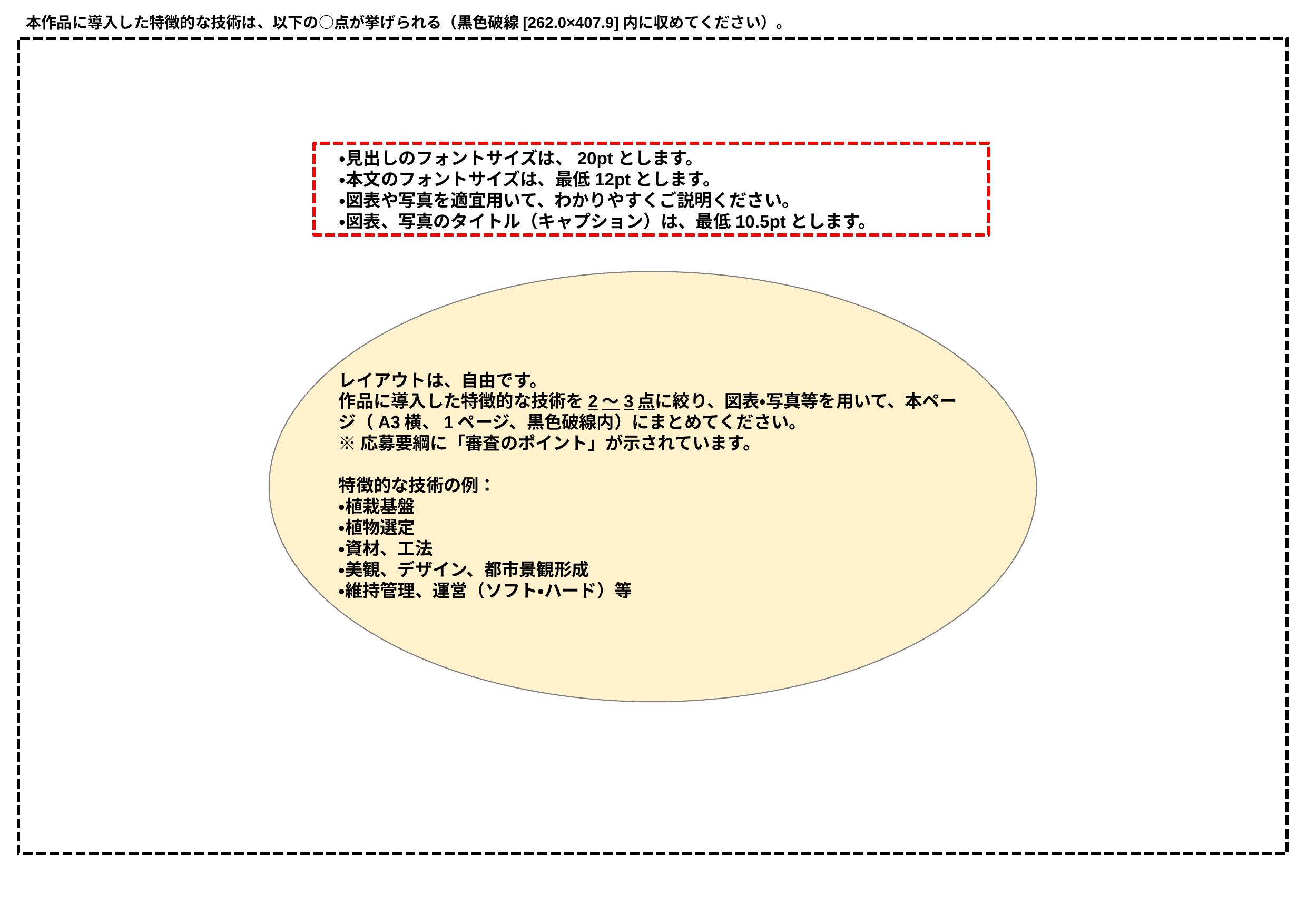

本作品に導入した特徴的な技術は、以下の○点が挙げられる（黒色破線[262.0×407.9]内に収めてください）。

　・見出しのフォントサイズは、20ptとします。
　・本文のフォントサイズは、最低12ptとします。
　・図表や写真を適宜用いて、わかりやすくご説明ください。
　・図表、写真のタイトル（キャプション）は、最低10.5ptとします。

レイアウトは、自由です。
作品に導入した特徴的な技術を2～3点に絞り、図表・写真等を用いて、本ページ（A3横、1ページ、黒色破線内）にまとめてください。
※応募要綱に「審査のポイント」が示されています。

特徴的な技術の例：
・植栽基盤
・植物選定
・資材、工法
・美観、デザイン、都市景観形成
・維持管理、運営（ソフト・ハード）等